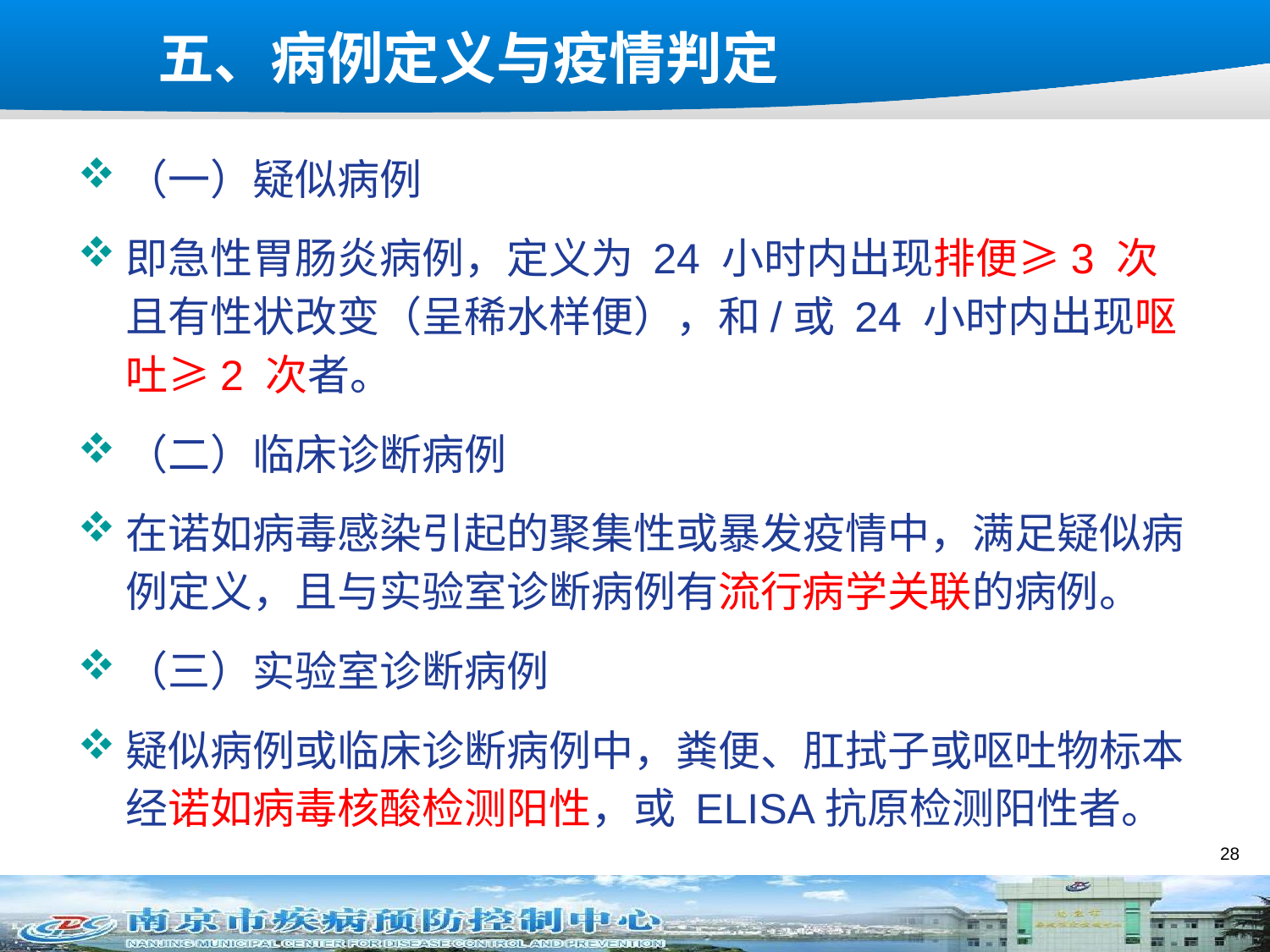

# 五、病例定义与疫情判定
（一）疑似病例
即急性胃肠炎病例，定义为 24 小时内出现排便≥3 次且有性状改变（呈稀水样便），和/或 24 小时内出现呕吐≥2 次者。
（二）临床诊断病例
在诺如病毒感染引起的聚集性或暴发疫情中，满足疑似病例定义，且与实验室诊断病例有流行病学关联的病例。
（三）实验室诊断病例
疑似病例或临床诊断病例中，粪便、肛拭子或呕吐物标本经诺如病毒核酸检测阳性，或 ELISA抗原检测阳性者。

28